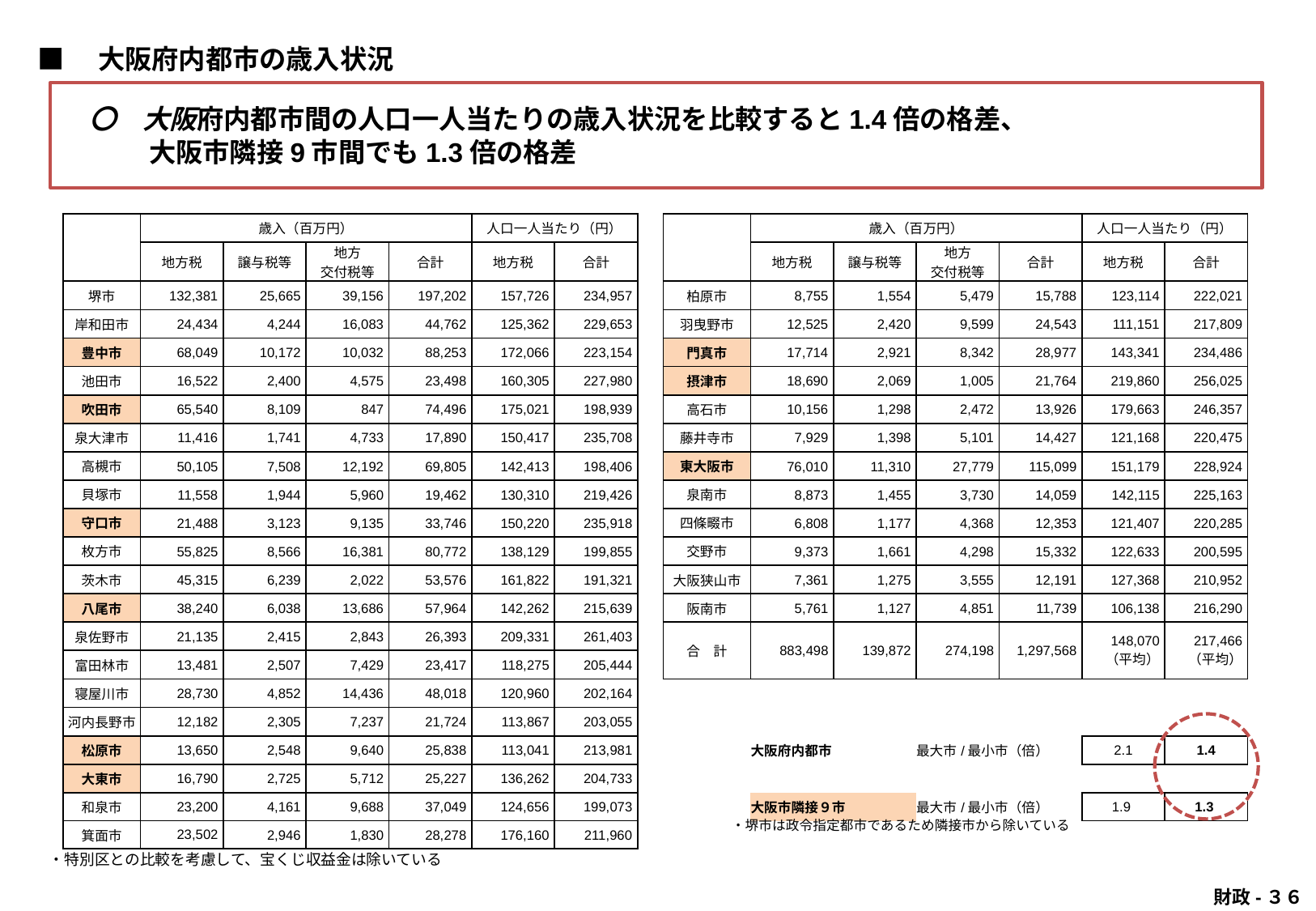

■　大阪府内都市の歳入状況
　〇　大阪府内都市間の人口一人当たりの歳入状況を比較すると1.4倍の格差、
　　　 大阪市隣接9市間でも1.3倍の格差
|  |  |  |  |  |  |  |  |  |  |  |  |  |  |  |
| --- | --- | --- | --- | --- | --- | --- | --- | --- | --- | --- | --- | --- | --- | --- |
|  | 歳入（百万円） |  |  |  | 人口一人当たり（円） |  |  |  | 歳入（百万円） |  |  |  | 人口一人当たり（円） |  |
|  | 地方税 | 譲与税等 | 地方 交付税等 | 合計 | 地方税 | 合計 |  |  | 地方税 | 譲与税等 | 地方 交付税等 | 合計 | 地方税 | 合計 |
| 堺市 | 132,381 | 25,665 | 39,156 | 197,202 | 157,726 | 234,957 |  | 柏原市 | 8,755 | 1,554 | 5,479 | 15,788 | 123,114 | 222,021 |
| 岸和田市 | 24,434 | 4,244 | 16,083 | 44,762 | 125,362 | 229,653 |  | 羽曳野市 | 12,525 | 2,420 | 9,599 | 24,543 | 111,151 | 217,809 |
| 豊中市 | 68,049 | 10,172 | 10,032 | 88,253 | 172,066 | 223,154 |  | 門真市 | 17,714 | 2,921 | 8,342 | 28,977 | 143,341 | 234,486 |
| 池田市 | 16,522 | 2,400 | 4,575 | 23,498 | 160,305 | 227,980 |  | 摂津市 | 18,690 | 2,069 | 1,005 | 21,764 | 219,860 | 256,025 |
| 吹田市 | 65,540 | 8,109 | 847 | 74,496 | 175,021 | 198,939 |  | 高石市 | 10,156 | 1,298 | 2,472 | 13,926 | 179,663 | 246,357 |
| 泉大津市 | 11,416 | 1,741 | 4,733 | 17,890 | 150,417 | 235,708 |  | 藤井寺市 | 7,929 | 1,398 | 5,101 | 14,427 | 121,168 | 220,475 |
| 高槻市 | 50,105 | 7,508 | 12,192 | 69,805 | 142,413 | 198,406 |  | 東大阪市 | 76,010 | 11,310 | 27,779 | 115,099 | 151,179 | 228,924 |
| 貝塚市 | 11,558 | 1,944 | 5,960 | 19,462 | 130,310 | 219,426 |  | 泉南市 | 8,873 | 1,455 | 3,730 | 14,059 | 142,115 | 225,163 |
| 守口市 | 21,488 | 3,123 | 9,135 | 33,746 | 150,220 | 235,918 |  | 四條畷市 | 6,808 | 1,177 | 4,368 | 12,353 | 121,407 | 220,285 |
| 枚方市 | 55,825 | 8,566 | 16,381 | 80,772 | 138,129 | 199,855 |  | 交野市 | 9,373 | 1,661 | 4,298 | 15,332 | 122,633 | 200,595 |
| 茨木市 | 45,315 | 6,239 | 2,022 | 53,576 | 161,822 | 191,321 |  | 大阪狭山市 | 7,361 | 1,275 | 3,555 | 12,191 | 127,368 | 210,952 |
| 八尾市 | 38,240 | 6,038 | 13,686 | 57,964 | 142,262 | 215,639 |  | 阪南市 | 5,761 | 1,127 | 4,851 | 11,739 | 106,138 | 216,290 |
| 泉佐野市 | 21,135 | 2,415 | 2,843 | 26,393 | 209,331 | 261,403 |  | 合　計 | 883,498 | 139,872 | 274,198 | 1,297,568 | 148,070 （平均） | 217,466 （平均） |
| 富田林市 | 13,481 | 2,507 | 7,429 | 23,417 | 118,275 | 205,444 |  |  |  |  |  |  |  |  |
| 寝屋川市 | 28,730 | 4,852 | 14,436 | 48,018 | 120,960 | 202,164 |  |  |  |  |  |  |  |  |
| 河内長野市 | 12,182 | 2,305 | 7,237 | 21,724 | 113,867 | 203,055 |  |  |  |  |  |  |  |  |
| 松原市 | 13,650 | 2,548 | 9,640 | 25,838 | 113,041 | 213,981 |  |  | 大阪府内都市 |  | 最大市/最小市（倍） |  | 2.1 | 1.4 |
| 大東市 | 16,790 | 2,725 | 5,712 | 25,227 | 136,262 | 204,733 |  |  |  |  |  |  |  |  |
| 和泉市 | 23,200 | 4,161 | 9,688 | 37,049 | 124,656 | 199,073 |  |  | 大阪市隣接９市 |  | 最大市/最小市（倍） |  | 1.9 | 1.3 |
| 箕面市 | 23,502 | 2,946 | 1,830 | 28,278 | 176,160 | 211,960 |  |  |  |  |  |  |  |  |
|  |  |  |  |  |  |  |  |  |  |  |  |  |  |  |

・堺市は政令指定都市であるため隣接市から除いている
・特別区との比較を考慮して、宝くじ収益金は除いている
 財政-３６